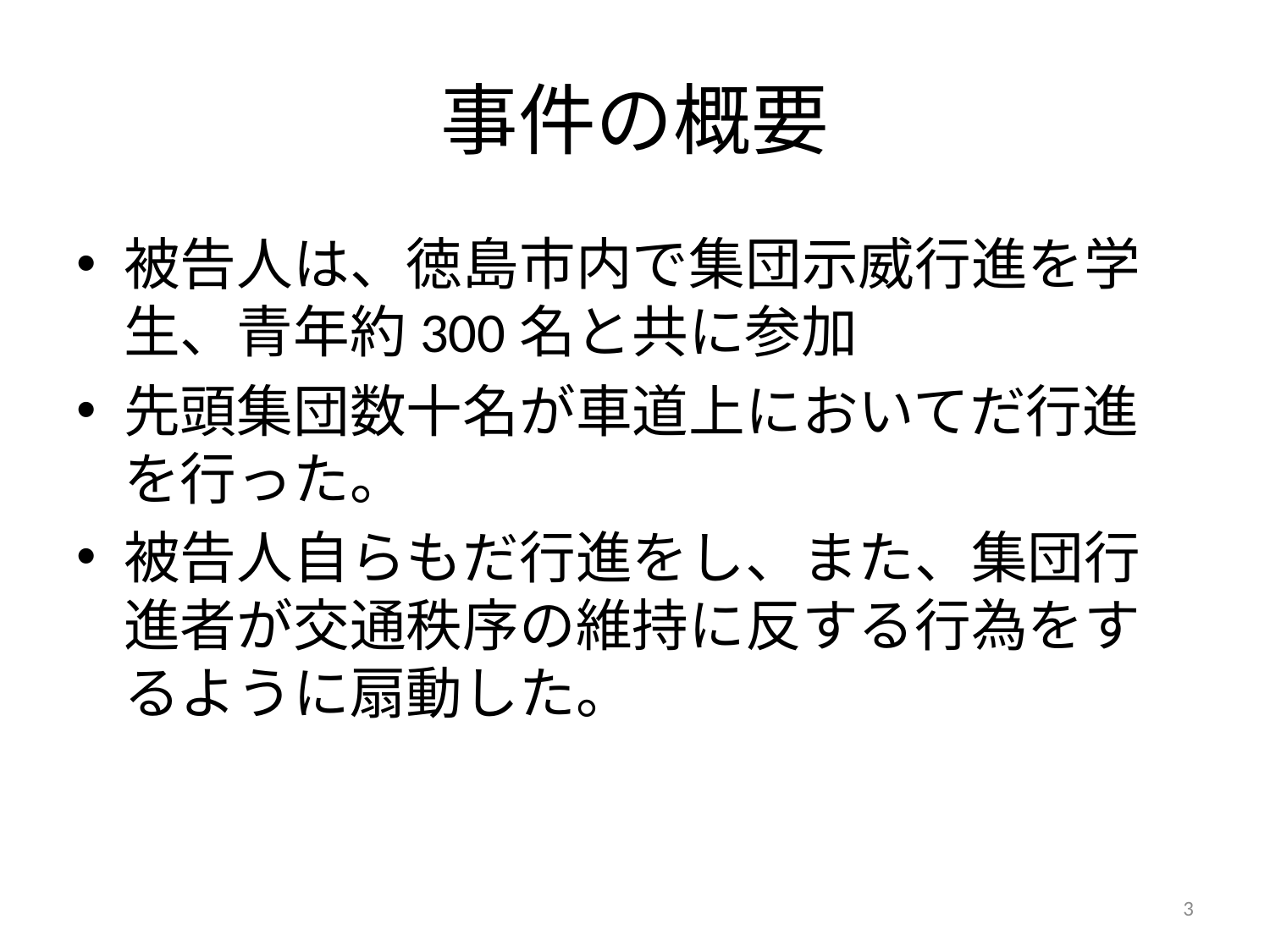

# 事件の概要
被告人は、徳島市内で集団示威行進を学生、青年約300名と共に参加
先頭集団数十名が車道上においてだ行進を行った。
被告人自らもだ行進をし、また、集団行進者が交通秩序の維持に反する行為をするように扇動した。

3